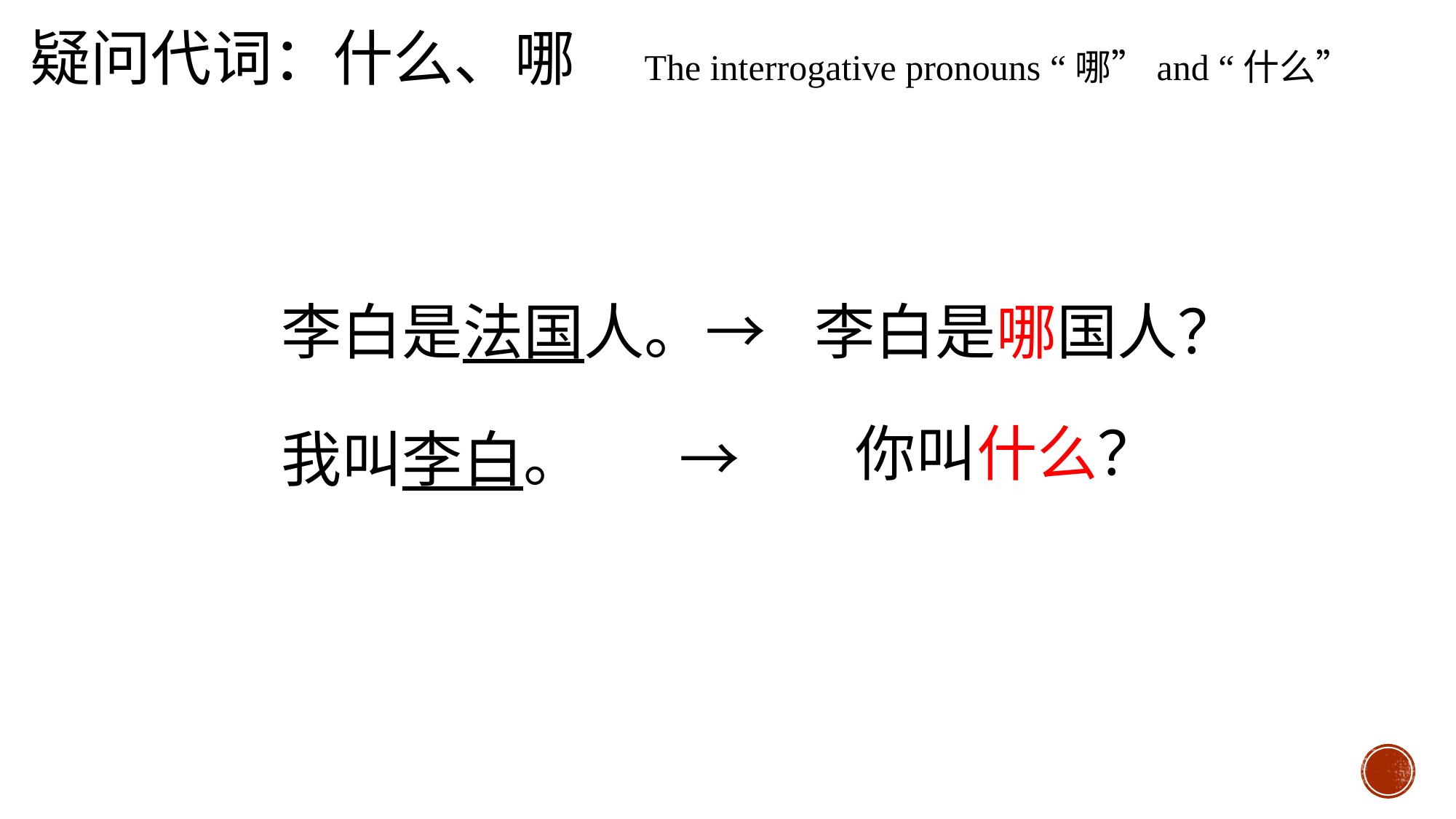

疑问代词：什么、哪    The interrogative pronouns “哪”and “什么”

李白是法国人。→
我叫李白。       →
李白是哪国人？
你叫什么？